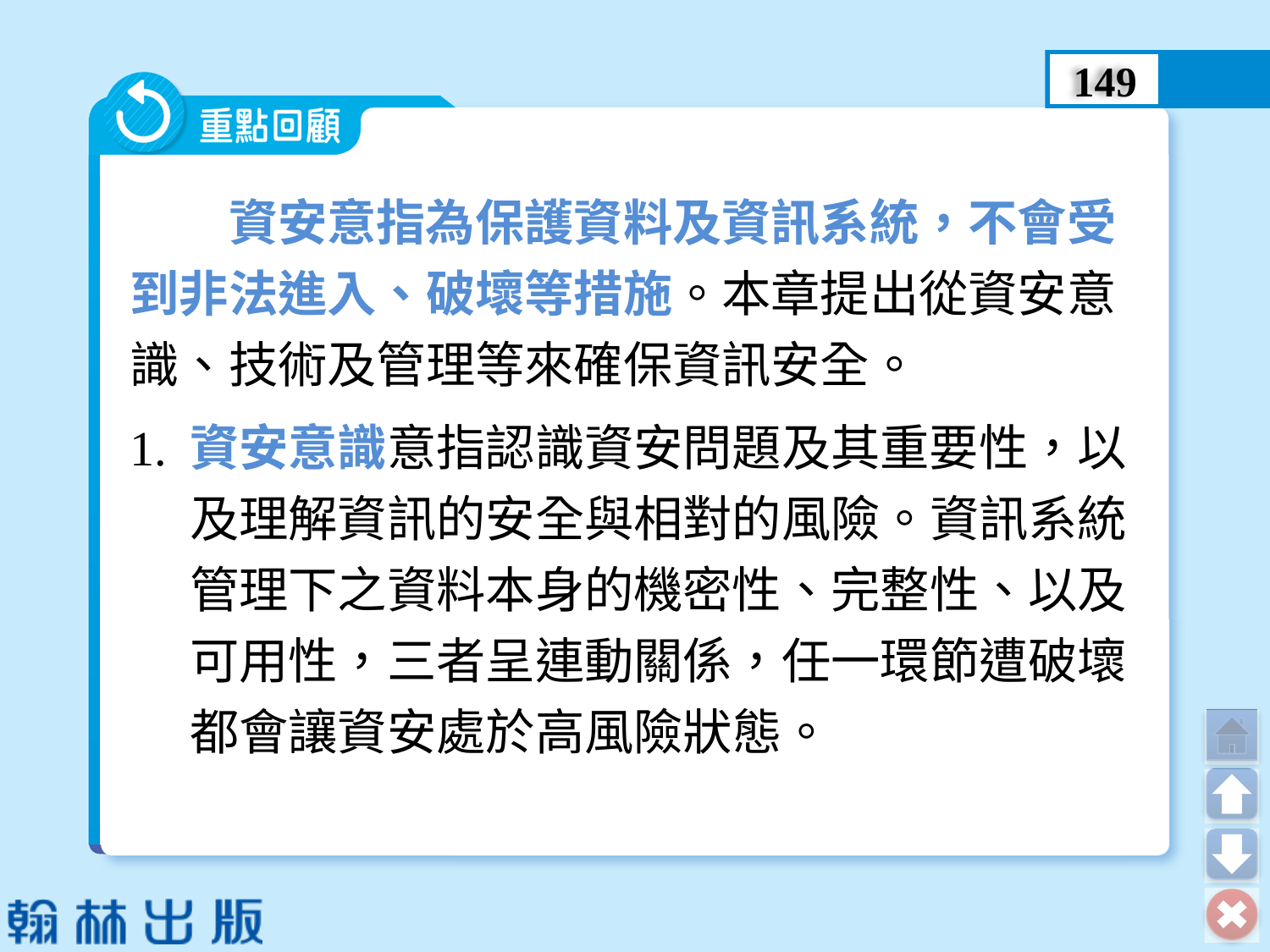

149
　　資安意指為保護資料及資訊系統，不會受到非法進入、破壞等措施。本章提出從資安意識、技術及管理等來確保資訊安全。
1.	資安意識意指認識資安問題及其重要性，以及理解資訊的安全與相對的風險。資訊系統管理下之資料本身的機密性、完整性、以及可用性，三者呈連動關係，任一環節遭破壞都會讓資安處於高風險狀態。